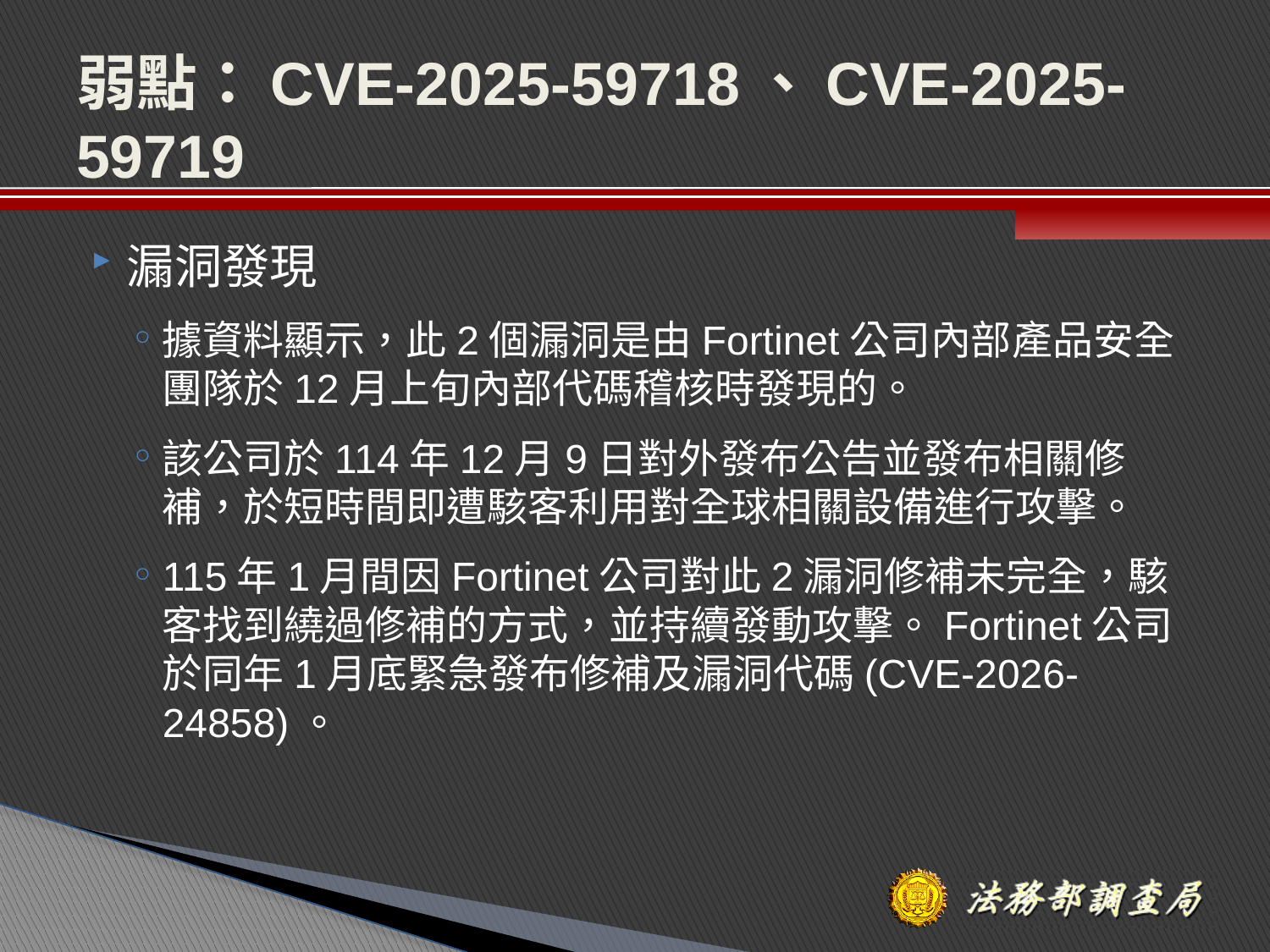

# 弱點：CVE-2025-59718、CVE-2025-59719
漏洞發現
據資料顯示，此2個漏洞是由Fortinet公司內部產品安全團隊於12月上旬內部代碼稽核時發現的。
該公司於114年12月9日對外發布公告並發布相關修補，於短時間即遭駭客利用對全球相關設備進行攻擊。
115年1月間因Fortinet公司對此2漏洞修補未完全，駭客找到繞過修補的方式，並持續發動攻擊。Fortinet公司於同年1月底緊急發布修補及漏洞代碼(CVE-2026-24858)。